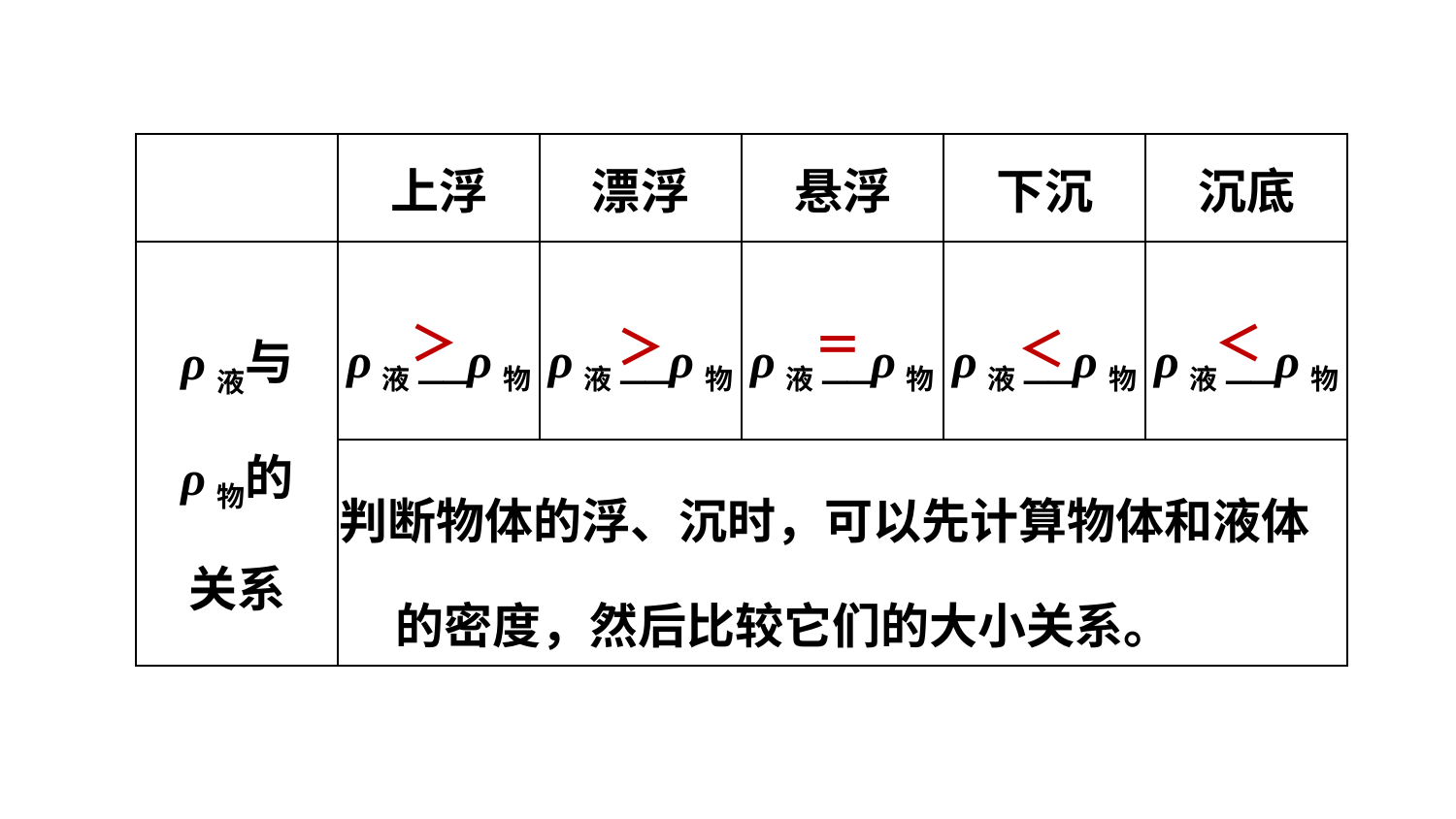

|  | 上浮 | 漂浮 | 悬浮 | 下沉 | 沉底 |
| --- | --- | --- | --- | --- | --- |
| ρ液与 ρ物的 关系 | ρ液\_\_ρ物 | ρ液\_\_ρ物 | ρ液\_\_ρ物 | ρ液\_\_ρ物 | ρ液\_\_ρ物 |
|  | 判断物体的浮、沉时，可以先计算物体和液体的密度，然后比较它们的大小关系。 |  |  |  |  |
＞
＜
＝
＞
＜